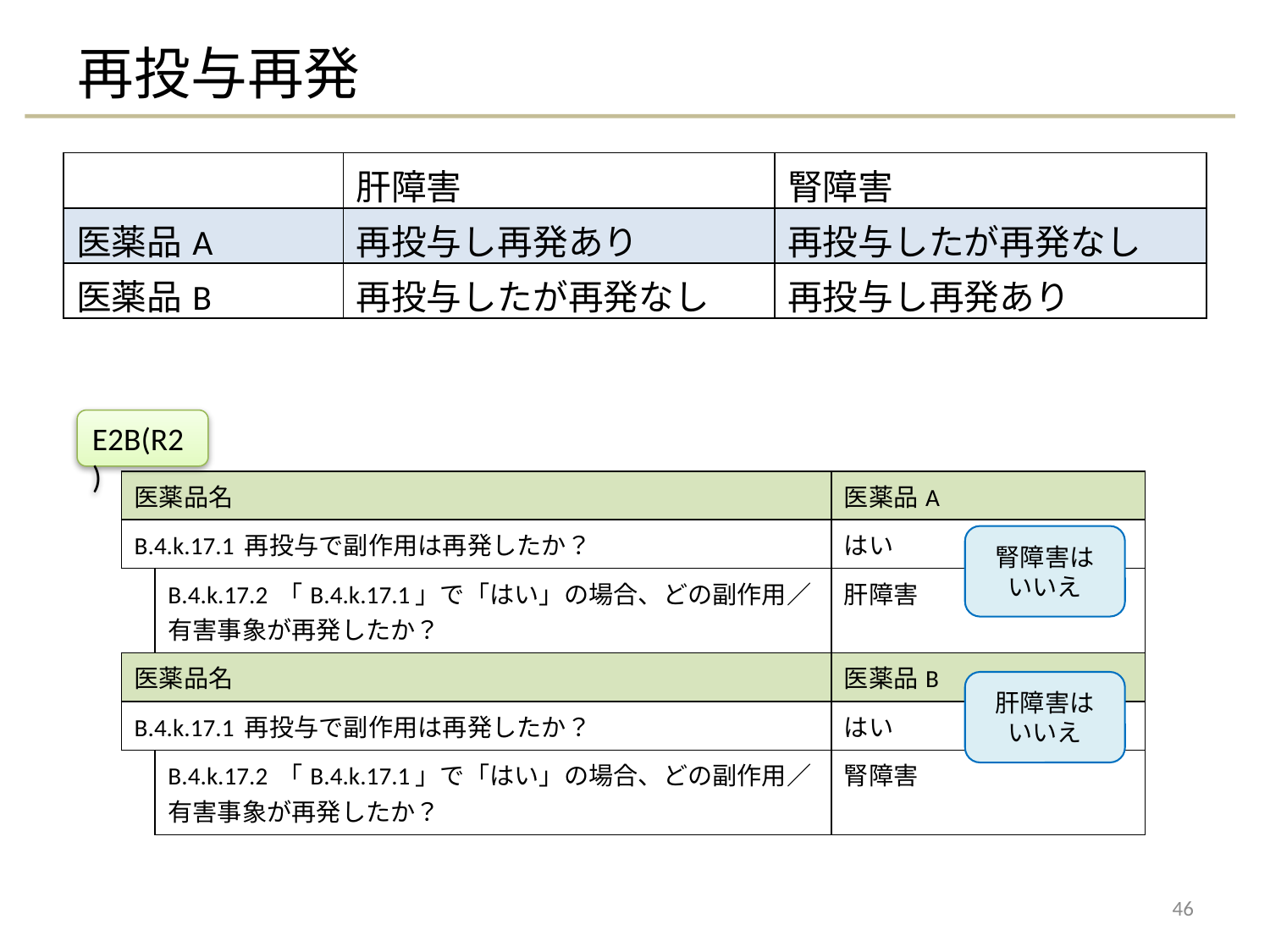

# 再投与再発

|  | 肝障害 | 腎障害 |
| --- | --- | --- |
| 医薬品A | 再投与し再発あり | 再投与したが再発なし |
| 医薬品B | 再投与したが再発なし | 再投与し再発あり |
E2B(R2)
|  |  |  |  |
| --- | --- | --- | --- |
|  | 医薬品名 |  | 医薬品A |
|  | B.4.k.17.1 再投与で副作用は再発したか？ |  | はい |
|  |  | B.4.k.17.2 「B.4.k.17.1」で「はい」の場合、どの副作用／有害事象が再発したか？ | 肝障害 |
|  | 医薬品名 |  | 医薬品B |
|  | B.4.k.17.1 再投与で副作用は再発したか？ |  | はい |
|  |  | B.4.k.17.2 「B.4.k.17.1」で「はい」の場合、どの副作用／有害事象が再発したか？ | 腎障害 |
腎障害は
いいえ
肝障害は
いいえ
46